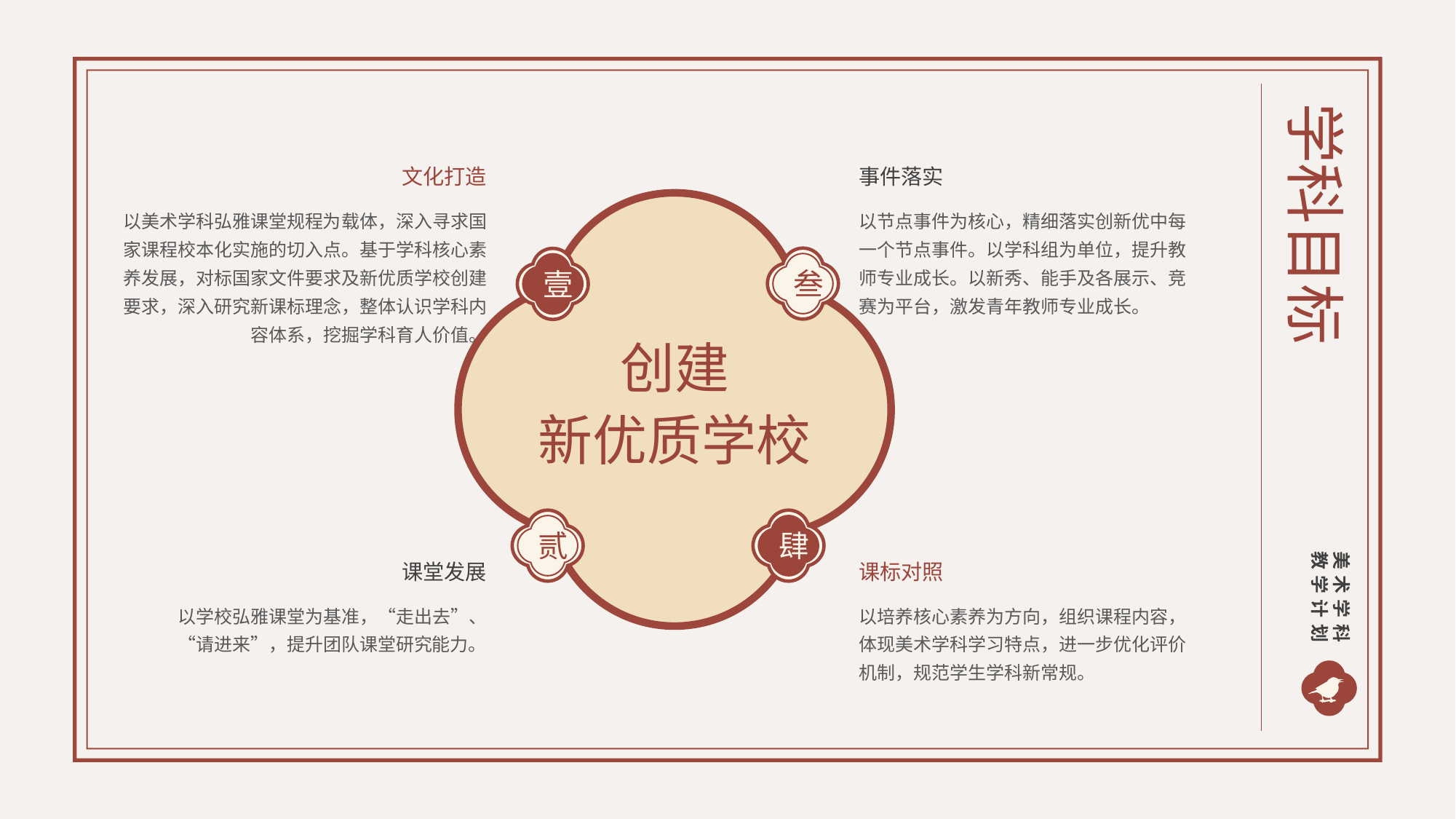

学科目标
美术学科
教学计划

文化打造
事件落实

以美术学科弘雅课堂规程为载体，深入寻求国家课程校本化实施的切入点。基于学科核心素养发展，对标国家文件要求及新优质学校创建要求，深入研究新课标理念，整体认识学科内容体系，挖掘学科育人价值。
以节点事件为核心，精细落实创新优中每一个节点事件。以学科组为单位，提升教师专业成长。以新秀、能手及各展示、竞赛为平台，激发青年教师专业成长。

叁

壹
创建
新优质学校

贰
肆
课堂发展
课标对照
以学校弘雅课堂为基准，“走出去”、“请进来”，提升团队课堂研究能力。
以培养核心素养为方向，组织课程内容，体现美术学科学习特点，进一步优化评价机制，规范学生学科新常规。